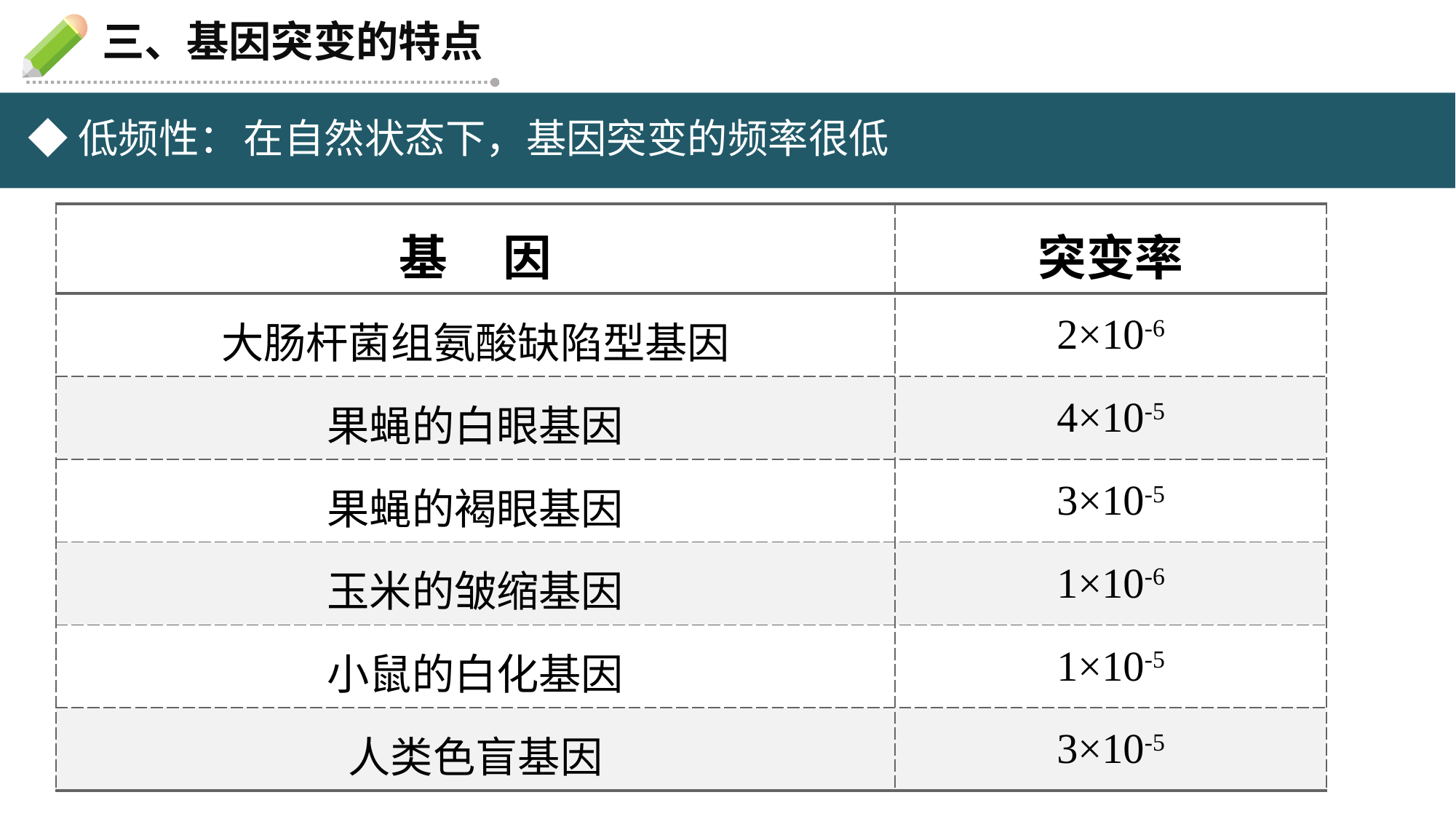

三、基因突变的特点

◆低频性：
在自然状态下，基因突变的频率很低
| 基 因 | 突变率 |
| --- | --- |
| 大肠杆菌组氨酸缺陷型基因 | 2×10-6 |
| 果蝇的白眼基因 | 4×10-5 |
| 果蝇的褐眼基因 | 3×10-5 |
| 玉米的皱缩基因 | 1×10-6 |
| 小鼠的白化基因 | 1×10-5 |
| 人类色盲基因 | 3×10-5 |